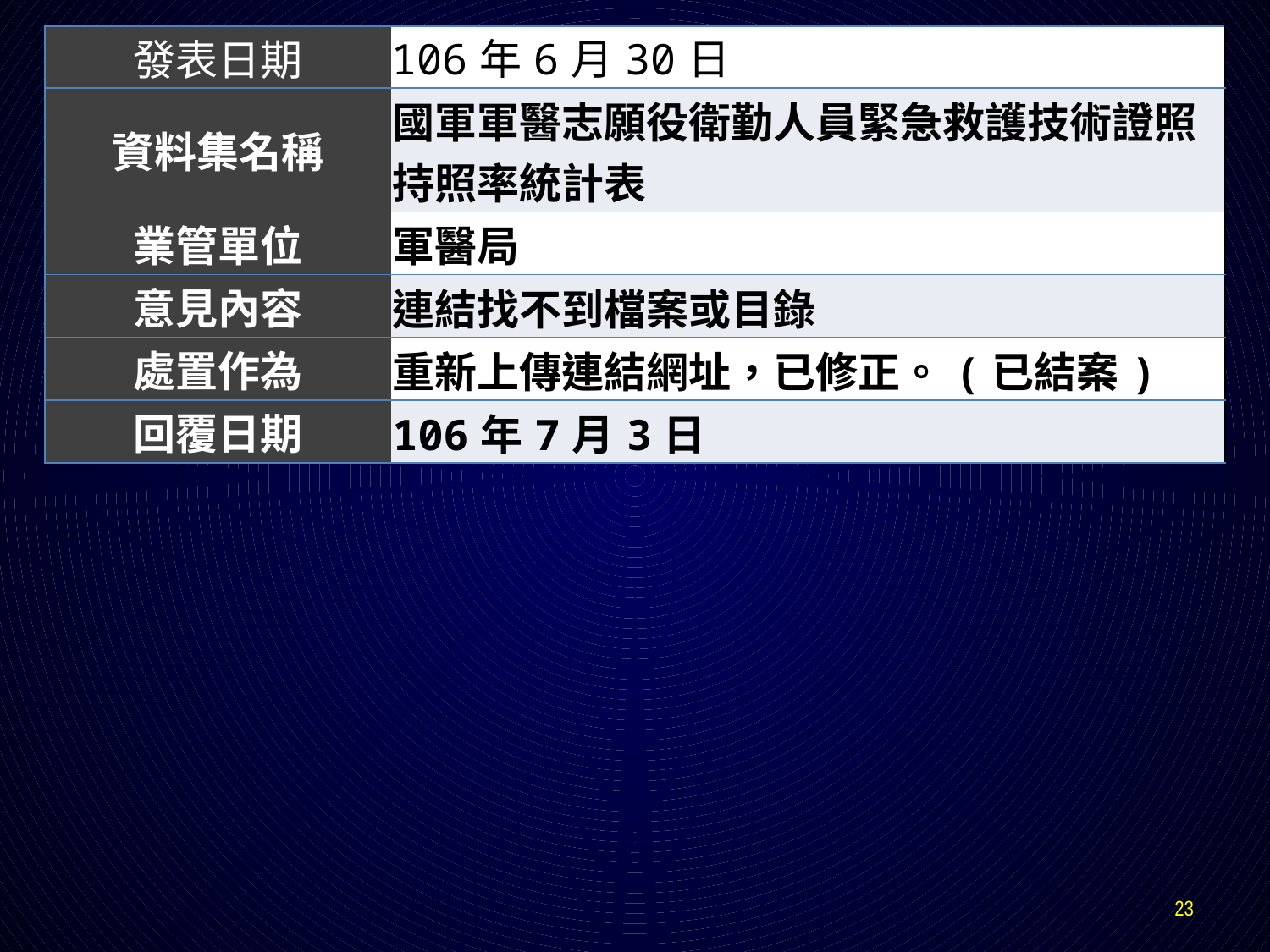

| 發表日期 | 106年6月30日 |
| --- | --- |
| 資料集名稱 | 國軍軍醫志願役衛勤人員緊急救護技術證照持照率統計表 |
| 業管單位 | 軍醫局 |
| 意見內容 | 連結找不到檔案或目錄 |
| 處置作為 | 重新上傳連結網址，已修正。(已結案) |
| 回覆日期 | 106年7月3日 |
23